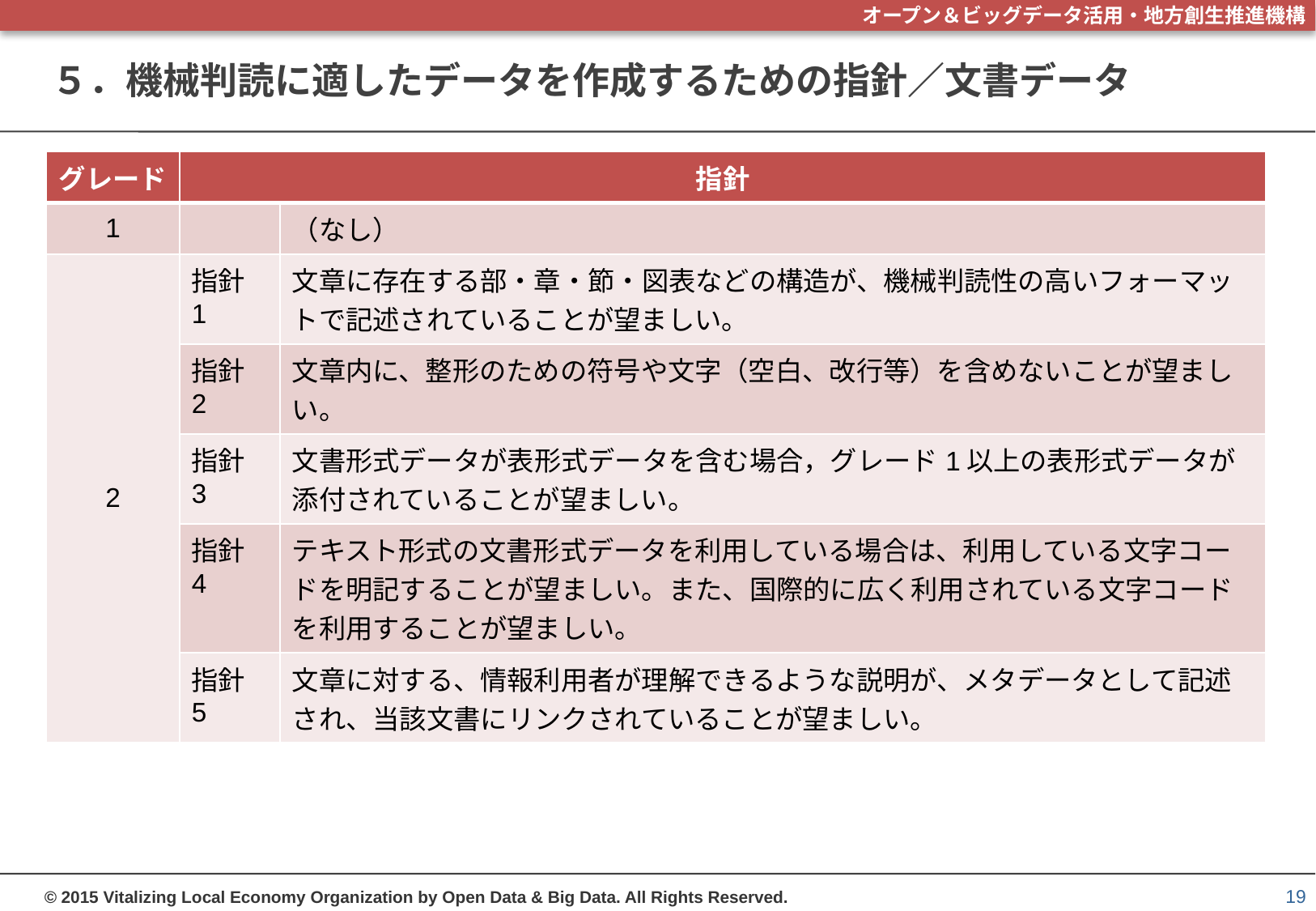

# ５．機械判読に適したデータを作成するための指針／文書データ
| グレード | 指針 |  |
| --- | --- | --- |
| 1 |  | （なし） |
| 2 | 指針1 | 文章に存在する部・章・節・図表などの構造が、機械判読性の高いフォーマットで記述されていることが望ましい。 |
|  | 指針2 | 文章内に、整形のための符号や文字（空白、改行等）を含めないことが望ましい。 |
|  | 指針3 | 文書形式データが表形式データを含む場合，グレード1以上の表形式データが添付されていることが望ましい。 |
|  | 指針4 | テキスト形式の文書形式データを利用している場合は、利用している文字コードを明記することが望ましい。また、国際的に広く利用されている文字コードを利用することが望ましい。 |
|  | 指針5 | 文章に対する、情報利用者が理解できるような説明が、メタデータとして記述され、当該文書にリンクされていることが望ましい。 |
19